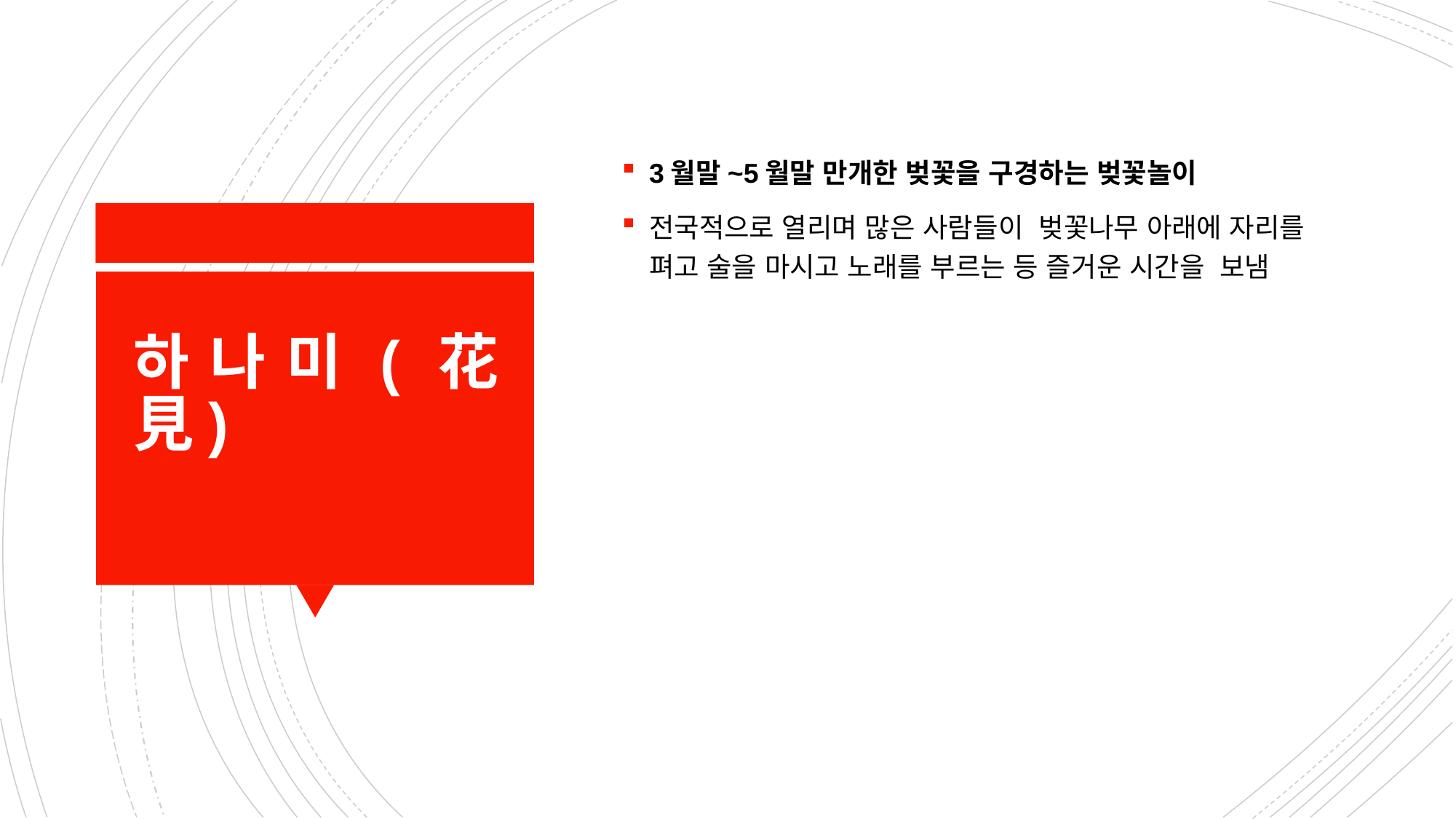

3월말~5월말 만개한 벚꽃을 구경하는 벚꽃놀이
전국적으로 열리며 많은 사람들이  벚꽃나무 아래에 자리를 펴고 술을 마시고 노래를 부르는 등 즐거운 시간을  보냄

# 하나미(花見)